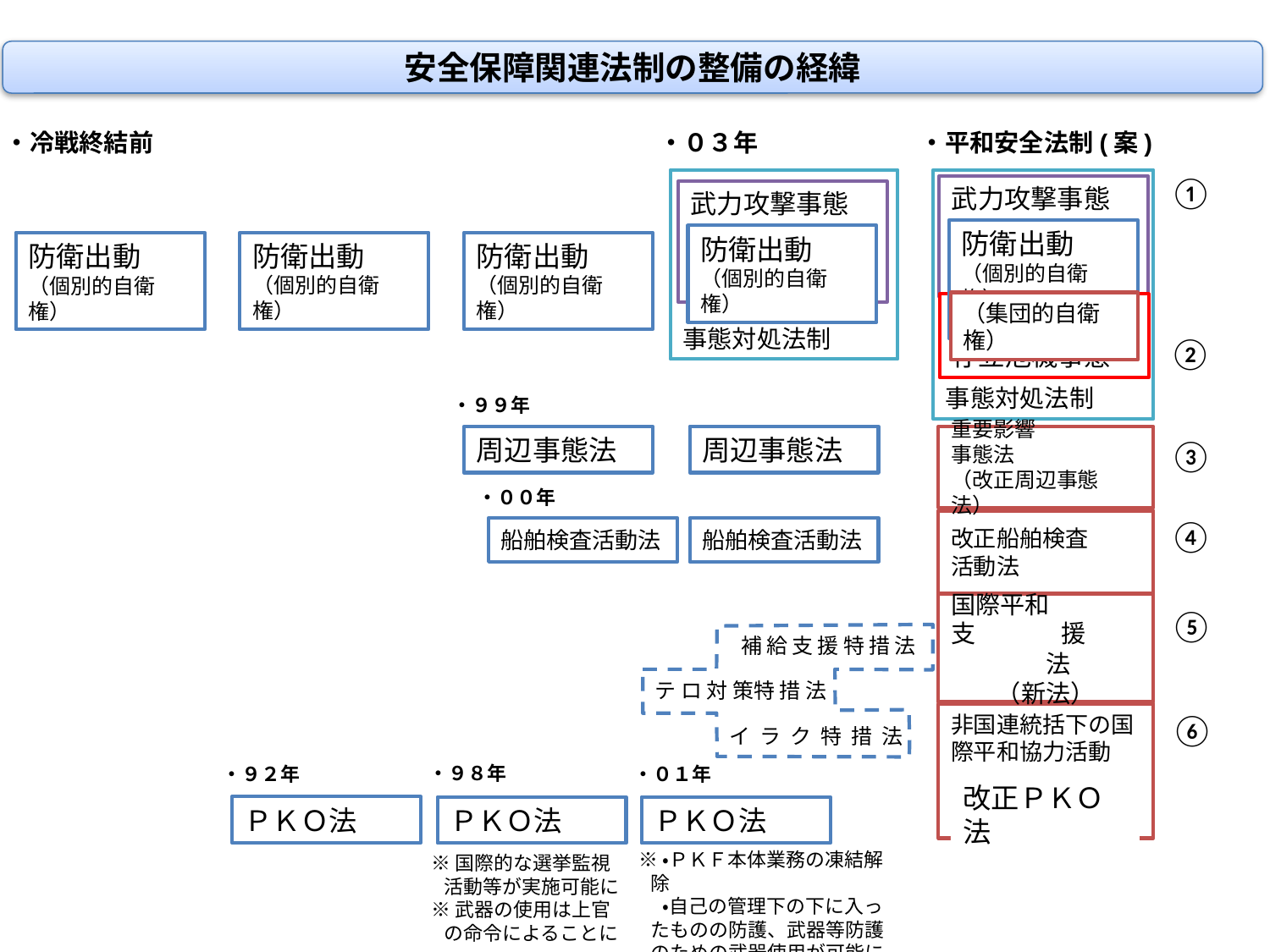

安全保障関連法制の整備の経緯
・０３年
・平和安全法制(案)
・冷戦終結前
①
事態対処法制
事態対処法制
武力攻撃事態
武力攻撃事態
防衛出動
（個別的自衛権）
防衛出動
（個別的自衛権）
防衛出動
（個別的自衛権）
防衛出動
（個別的自衛権）
防衛出動
（個別的自衛権）
防衛出動
（個別的自衛権）
（集団的自衛権）
存立危機事態
②
・９９年
周辺事態法
周辺事態法
重要影響
事態法
（改正周辺事態法）
③
・００年
④
改正船舶検査
活動法
船舶検査活動法
船舶検査活動法
国際平和
支 　　　 援　 　　法
（新法）
⑤
　　　 補給支援特措法
テ ロ 対 策特 措 法  　
　
                イ  ラ  ク  特  措  法
⑥
非国連統括下の国際平和協力活動
・９８年
・０１年
・９２年
改正ＰＫＯ法
ＰＫＯ法
ＰＫＯ法
ＰＫＯ法
※・ＰＫＦ本体業務の凍結解除
　 ・自己の管理下の下に入ったものの防護、武器等防護のための武器使用が可能に
※国際的な選挙監視活動等が実施可能に
※武器の使用は上官の命令によることに